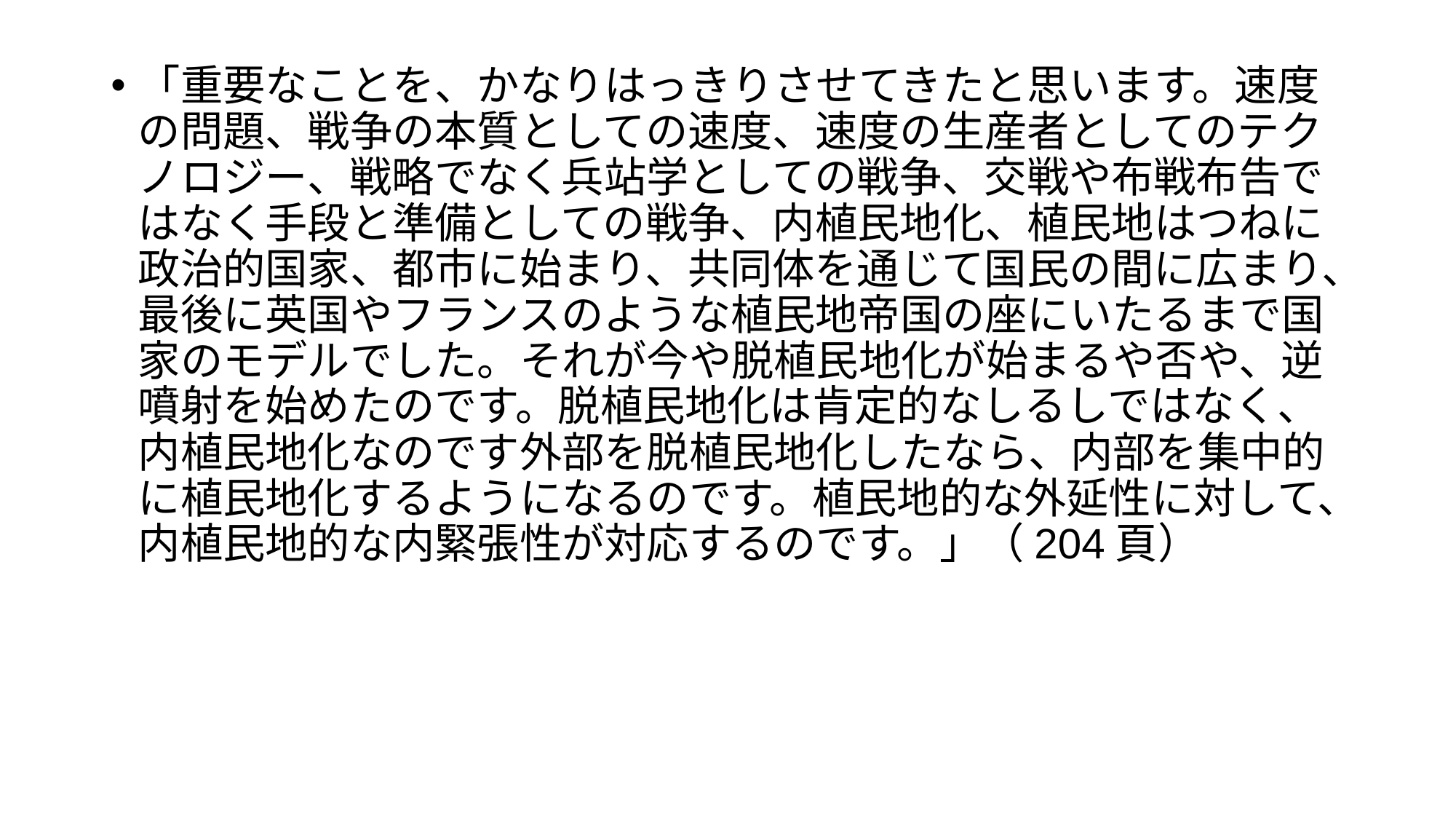

#
「重要なことを、かなりはっきりさせてきたと思います。速度の問題、戦争の本質としての速度、速度の生産者としてのテクノロジー、戦略でなく兵站学としての戦争、交戦や布戦布告ではなく手段と準備としての戦争、内植民地化、植民地はつねに政治的国家、都市に始まり、共同体を通じて国民の間に広まり、最後に英国やフランスのような植民地帝国の座にいたるまで国家のモデルでした。それが今や脱植民地化が始まるや否や、逆噴射を始めたのです。脱植民地化は肯定的なしるしではなく、内植民地化なのです外部を脱植民地化したなら、内部を集中的に植民地化するようになるのです。植民地的な外延性に対して、内植民地的な内緊張性が対応するのです。」（204頁）